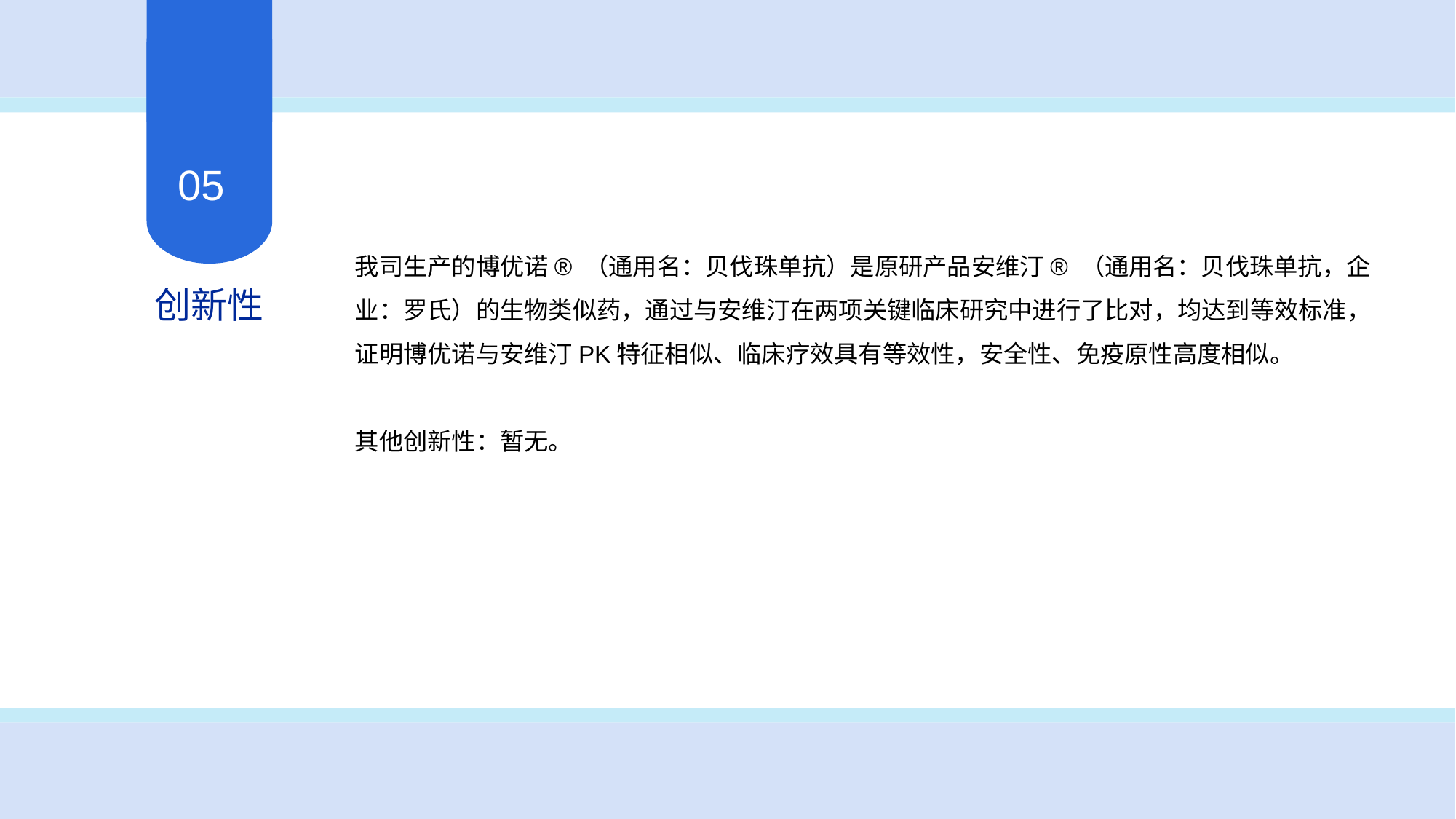

05
我司生产的博优诺® （通用名：贝伐珠单抗）是原研产品安维汀® （通用名：贝伐珠单抗，企业：罗氏）的生物类似药，通过与安维汀在两项关键临床研究中进行了比对，均达到等效标准，证明博优诺与安维汀PK特征相似、临床疗效具有等效性，安全性、免疫原性高度相似。

其他创新性：暂无。
创新性